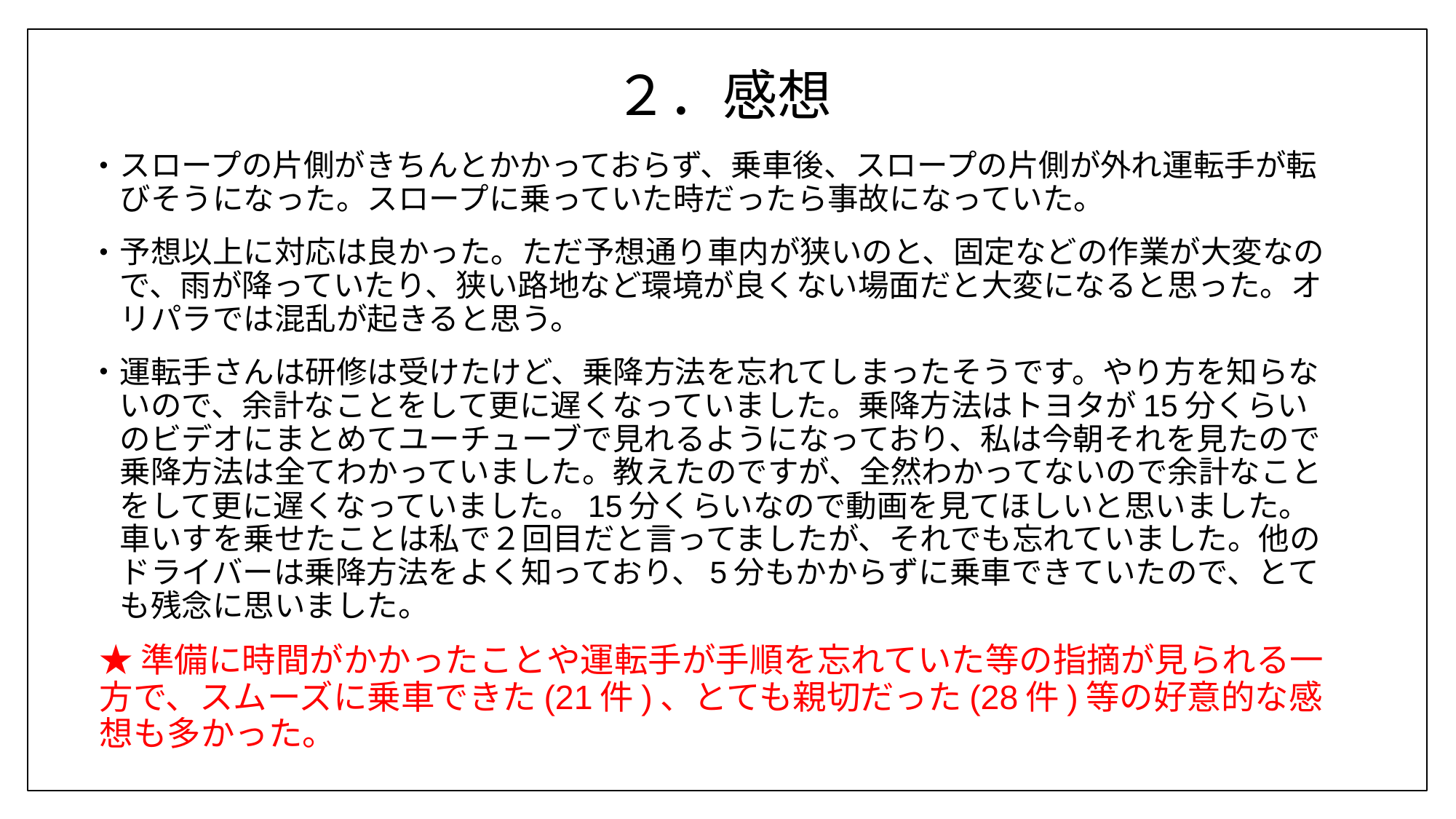

# ２．感想
スロープの片側がきちんとかかっておらず、乗車後、スロープの片側が外れ運転手が転びそうになった。スロープに乗っていた時だったら事故になっていた。
予想以上に対応は良かった。ただ予想通り車内が狭いのと、固定などの作業が大変なので、雨が降っていたり、狭い路地など環境が良くない場面だと大変になると思った。オリパラでは混乱が起きると思う。
運転手さんは研修は受けたけど、乗降方法を忘れてしまったそうです。やり方を知らないので、余計なことをして更に遅くなっていました。乗降方法はトヨタが15分くらいのビデオにまとめてユーチューブで見れるようになっており、私は今朝それを見たので乗降方法は全てわかっていました。教えたのですが、全然わかってないので余計なことをして更に遅くなっていました。15分くらいなので動画を見てほしいと思いました。車いすを乗せたことは私で２回目だと言ってましたが、それでも忘れていました。他のドライバーは乗降方法をよく知っており、5分もかからずに乗車できていたので、とても残念に思いました。
★準備に時間がかかったことや運転手が手順を忘れていた等の指摘が見られる一方で、スムーズに乗車できた(21件)、とても親切だった(28件)等の好意的な感想も多かった。